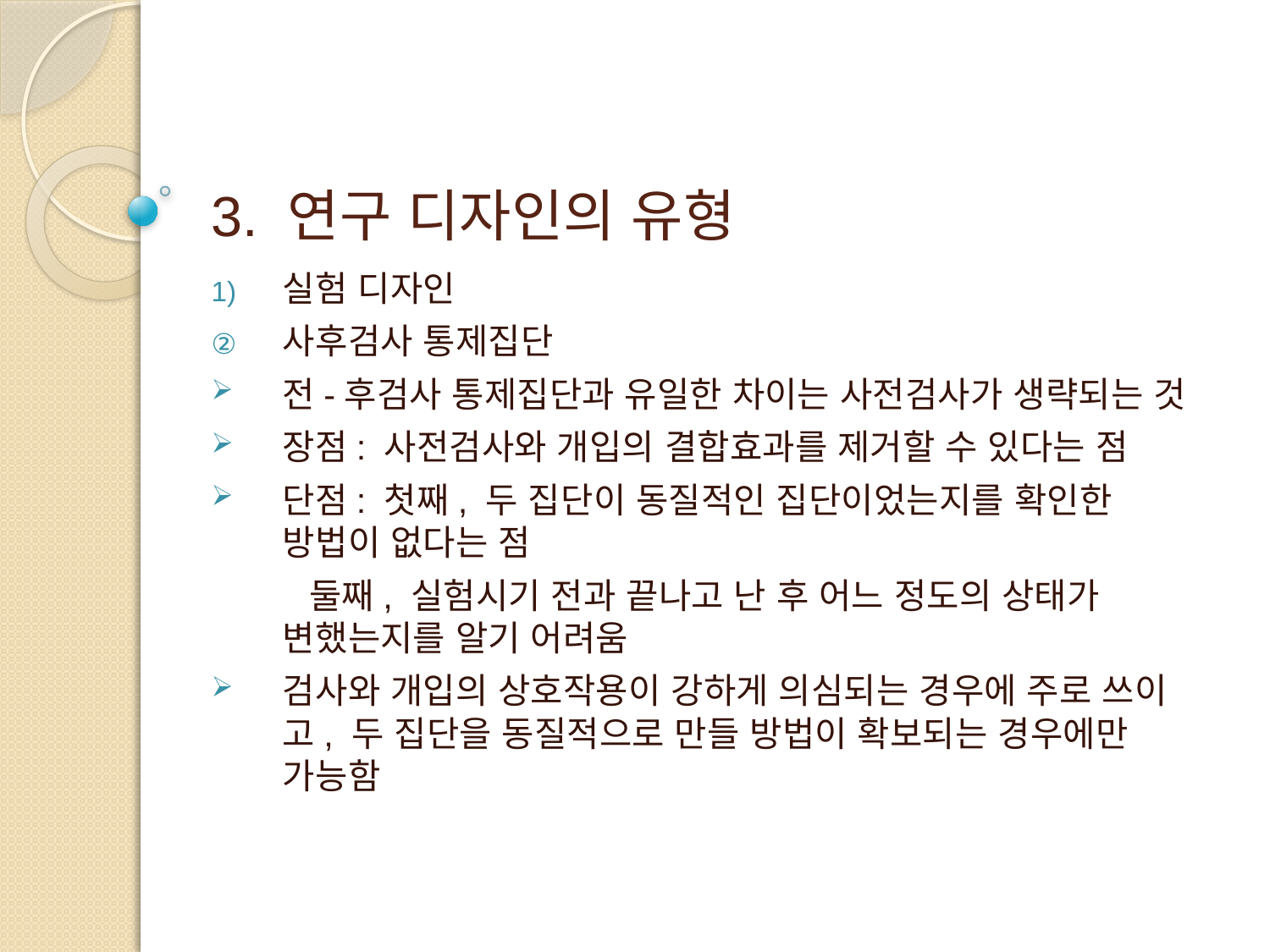

# 3. 연구 디자인의 유형
실험 디자인
사후검사 통제집단
전-후검사 통제집단과 유일한 차이는 사전검사가 생략되는 것
장점: 사전검사와 개입의 결합효과를 제거할 수 있다는 점
단점: 첫째, 두 집단이 동질적인 집단이었는지를 확인한 방법이 없다는 점
         둘째, 실험시기 전과 끝나고 난 후 어느 정도의 상태가 변했는지를 알기 어려움
검사와 개입의 상호작용이 강하게 의심되는 경우에 주로 쓰이고, 두 집단을 동질적으로 만들 방법이 확보되는 경우에만 가능함